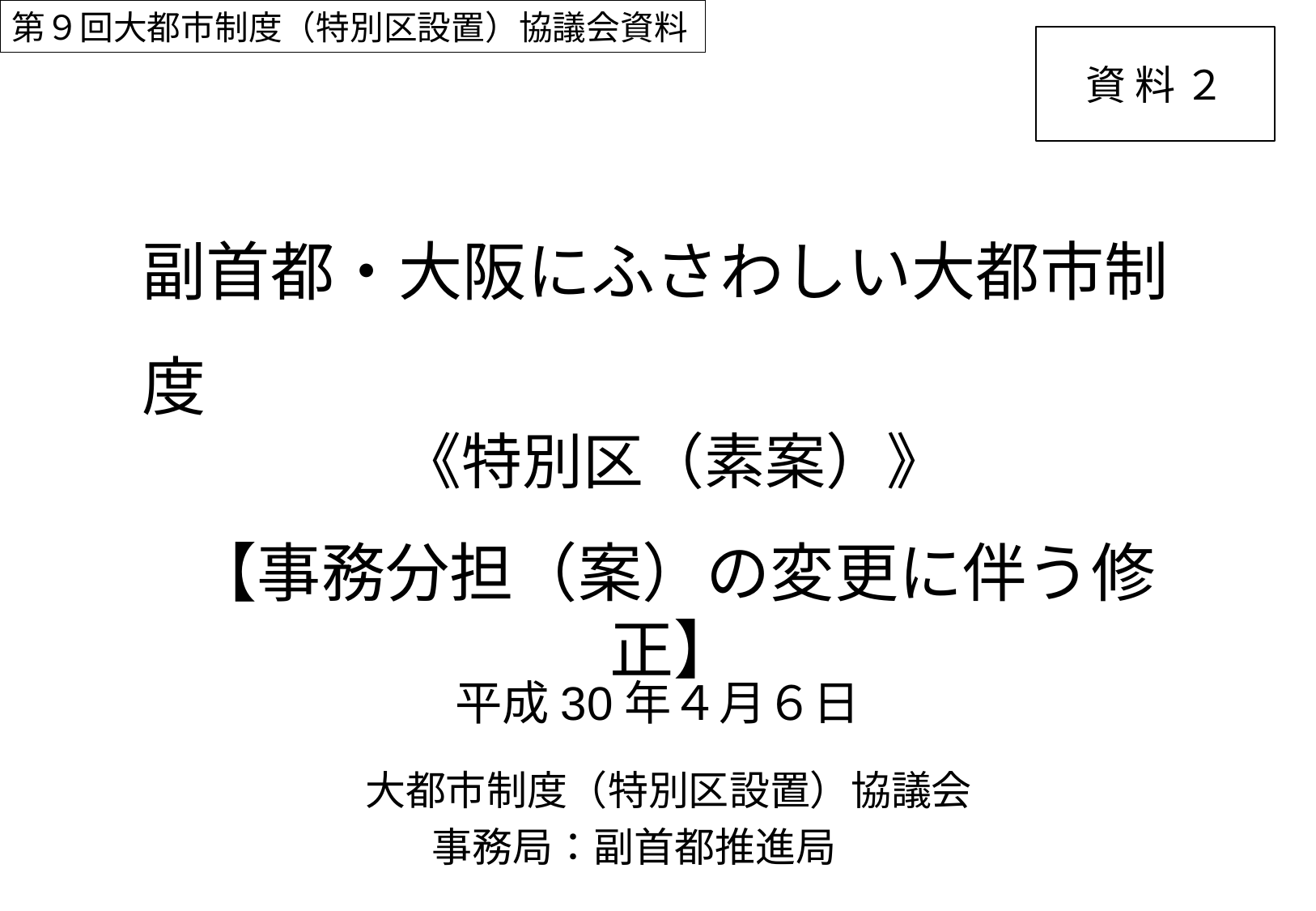

第９回大都市制度（特別区設置）協議会資料
資 料 ２
副首都・大阪にふさわしい大都市制度
《特別区（素案）》

【事務分担（案）の変更に伴う修正】
平成30年４月６日

 大都市制度（特別区設置）協議会
事務局：副首都推進局